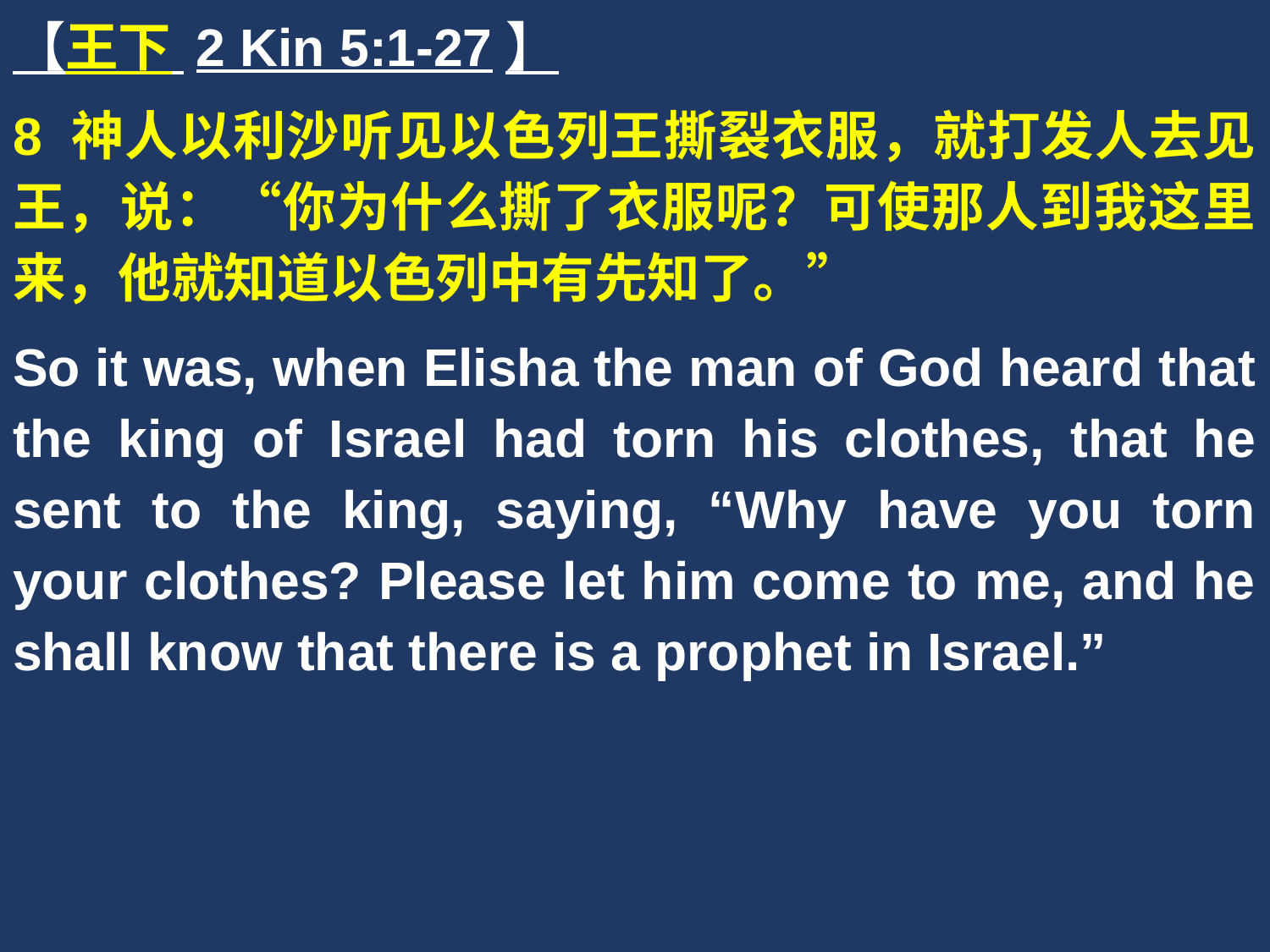

【王下 2 Kin 5:1-27】
8 神人以利沙听见以色列王撕裂衣服，就打发人去见王，说：“你为什么撕了衣服呢？可使那人到我这里来，他就知道以色列中有先知了。”
So it was, when Elisha the man of God heard that the king of Israel had torn his clothes, that he sent to the king, saying, “Why have you torn your clothes? Please let him come to me, and he shall know that there is a prophet in Israel.”